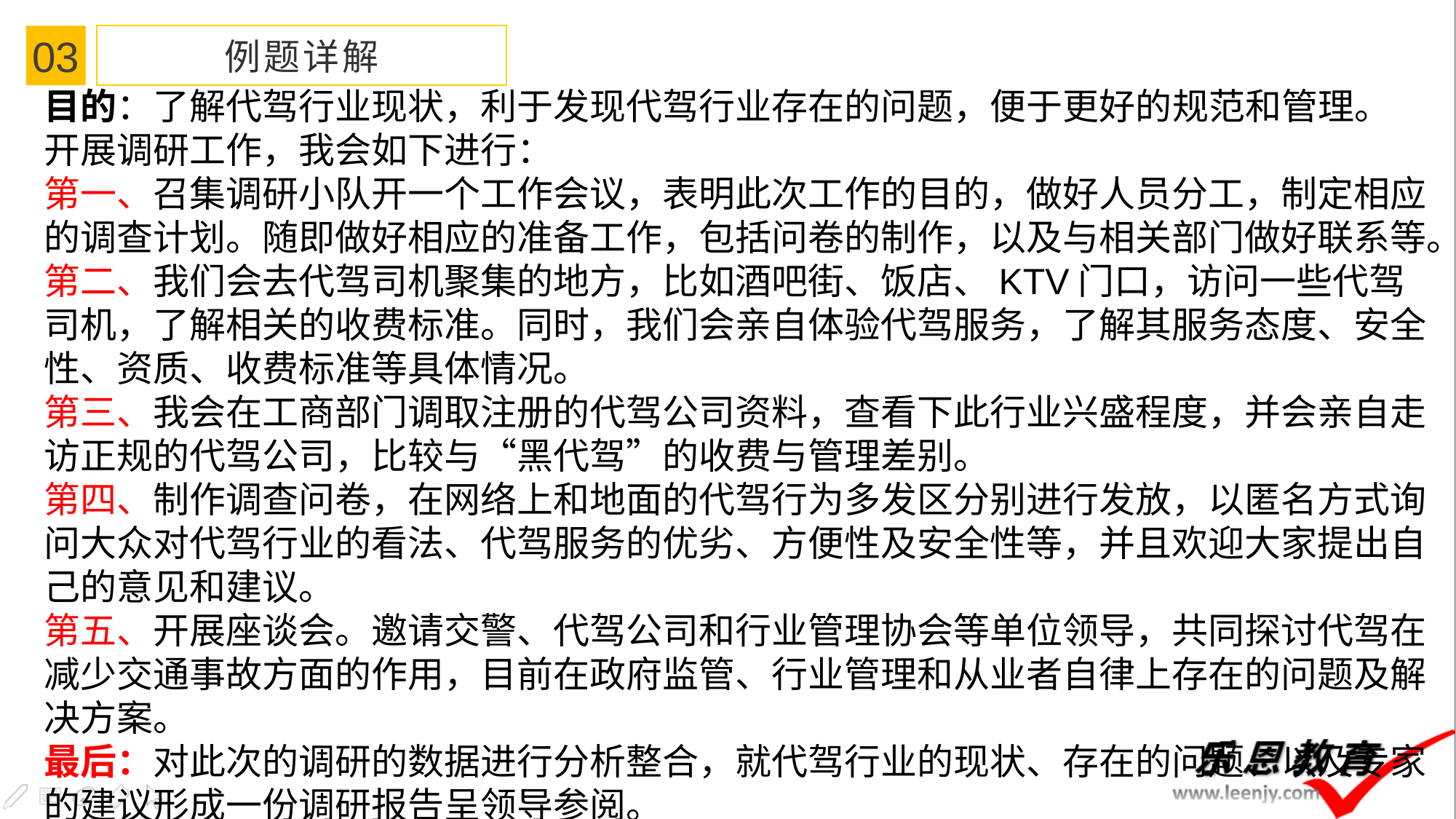

03
例题详解
目的：了解代驾行业现状，利于发现代驾行业存在的问题，便于更好的规范和管理。
开展调研工作，我会如下进行：
第一、召集调研小队开一个工作会议，表明此次工作的目的，做好人员分工，制定相应的调查计划。随即做好相应的准备工作，包括问卷的制作，以及与相关部门做好联系等。
第二、我们会去代驾司机聚集的地方，比如酒吧街、饭店、KTV门口，访问一些代驾司机，了解相关的收费标准。同时，我们会亲自体验代驾服务，了解其服务态度、安全性、资质、收费标准等具体情况。
第三、我会在工商部门调取注册的代驾公司资料，查看下此行业兴盛程度，并会亲自走访正规的代驾公司，比较与“黑代驾”的收费与管理差别。
第四、制作调查问卷，在网络上和地面的代驾行为多发区分别进行发放，以匿名方式询问大众对代驾行业的看法、代驾服务的优劣、方便性及安全性等，并且欢迎大家提出自己的意见和建议。
第五、开展座谈会。邀请交警、代驾公司和行业管理协会等单位领导，共同探讨代驾在减少交通事故方面的作用，目前在政府监管、行业管理和从业者自律上存在的问题及解决方案。
最后：对此次的调研的数据进行分析整合，就代驾行业的现状、存在的问题、以及专家的建议形成一份调研报告呈领导参阅。